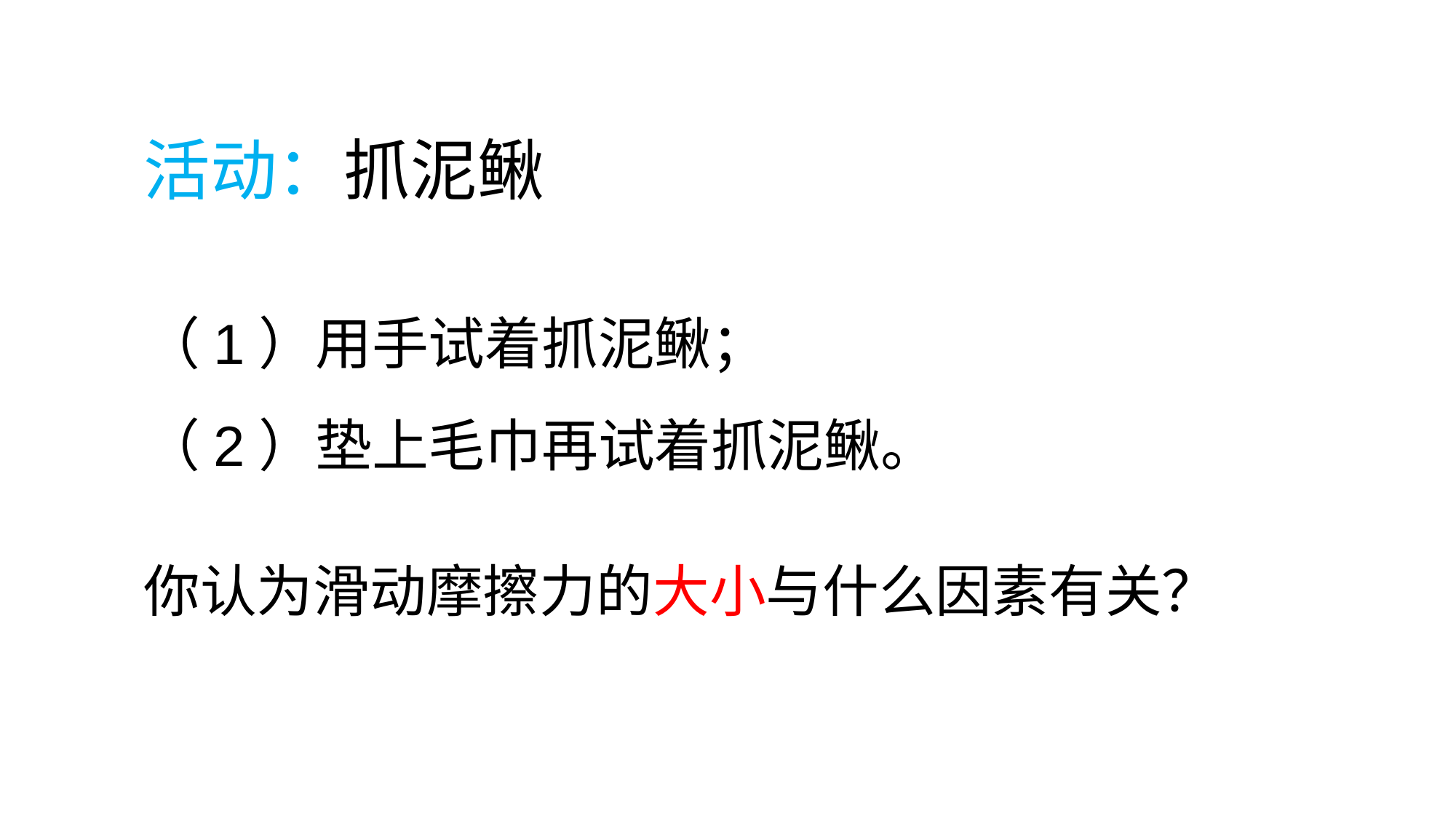

活动：抓泥鳅

（1）用手试着抓泥鳅；
（2）垫上毛巾再试着抓泥鳅。

你认为滑动摩擦力的大小与什么因素有关？